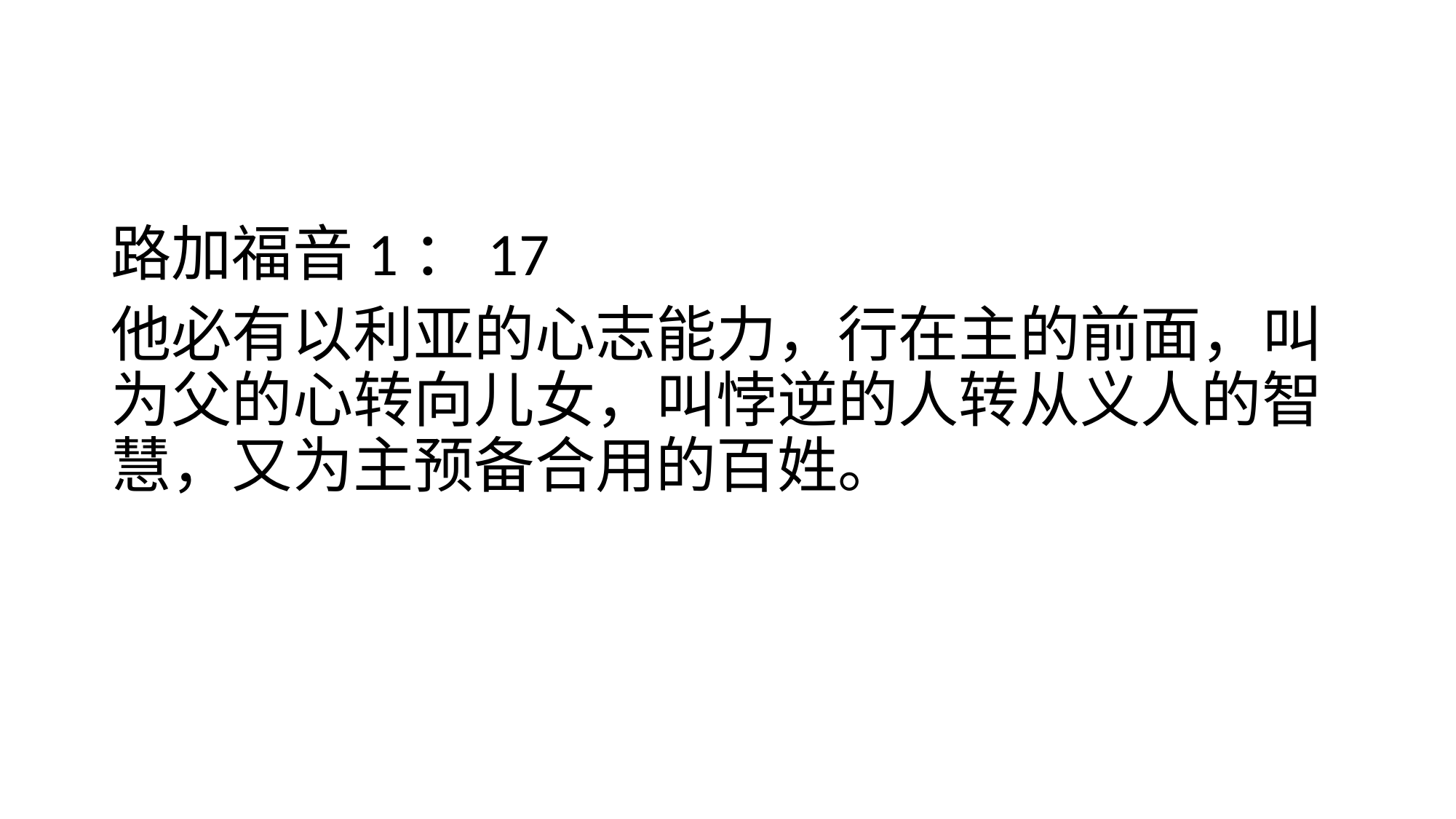

#
路加福音1：17
他必有以利亚的心志能力，行在主的前面，叫为父的心转向儿女，叫悖逆的人转从义人的智慧，又为主预备合用的百姓。